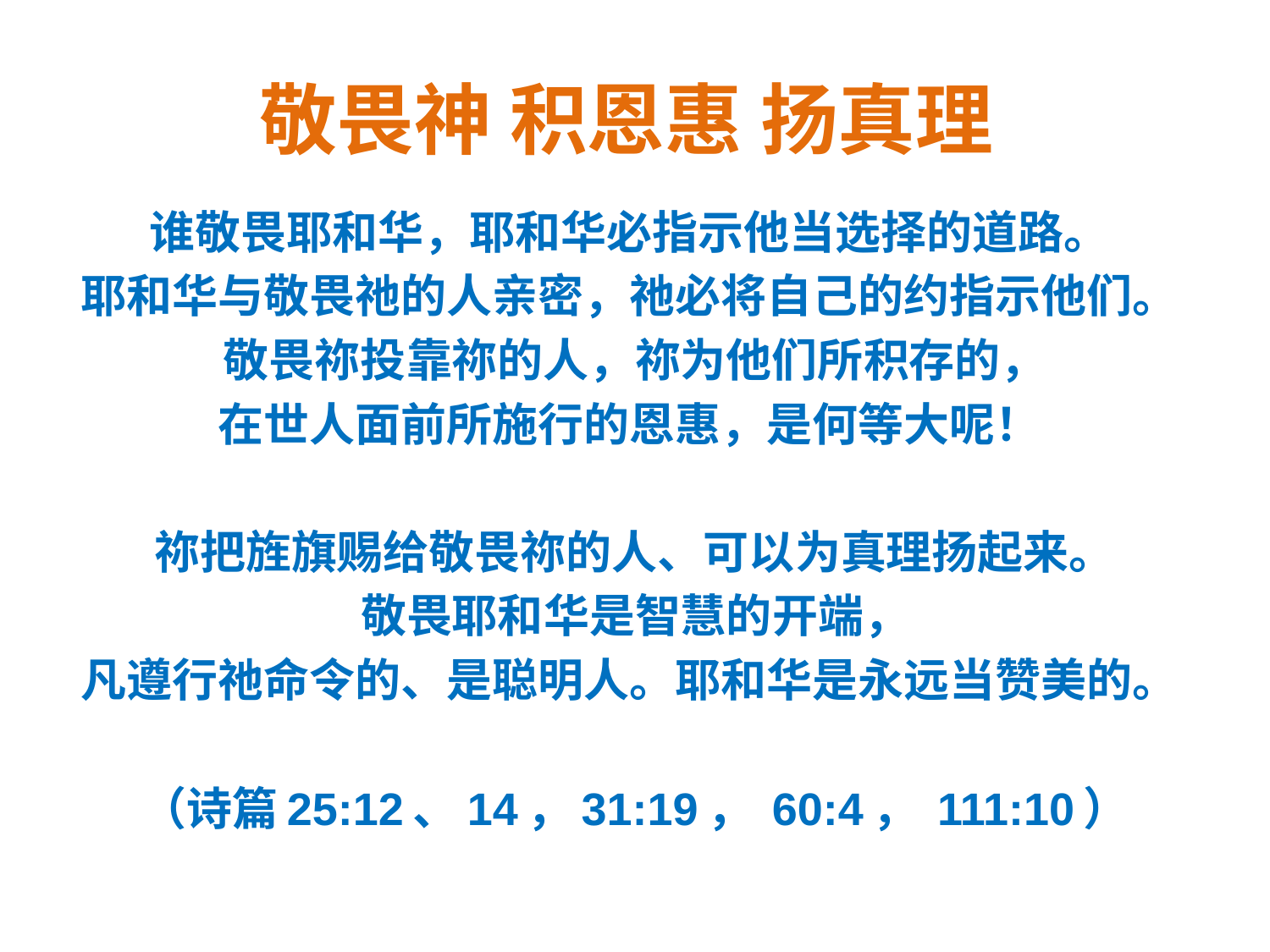

# 敬畏神 积恩惠 扬真理
谁敬畏耶和华，耶和华必指示他当选择的道路。
耶和华与敬畏祂的人亲密，祂必将自己的约指示他们。
敬畏祢投靠祢的人，祢为他们所积存的，
在世人面前所施行的恩惠，是何等大呢！

祢把旌旗赐给敬畏祢的人、可以为真理扬起来。
敬畏耶和华是智慧的开端，
凡遵行祂命令的、是聪明人。耶和华是永远当赞美的。

（诗篇25:12、14，31:19， 60:4， 111:10）